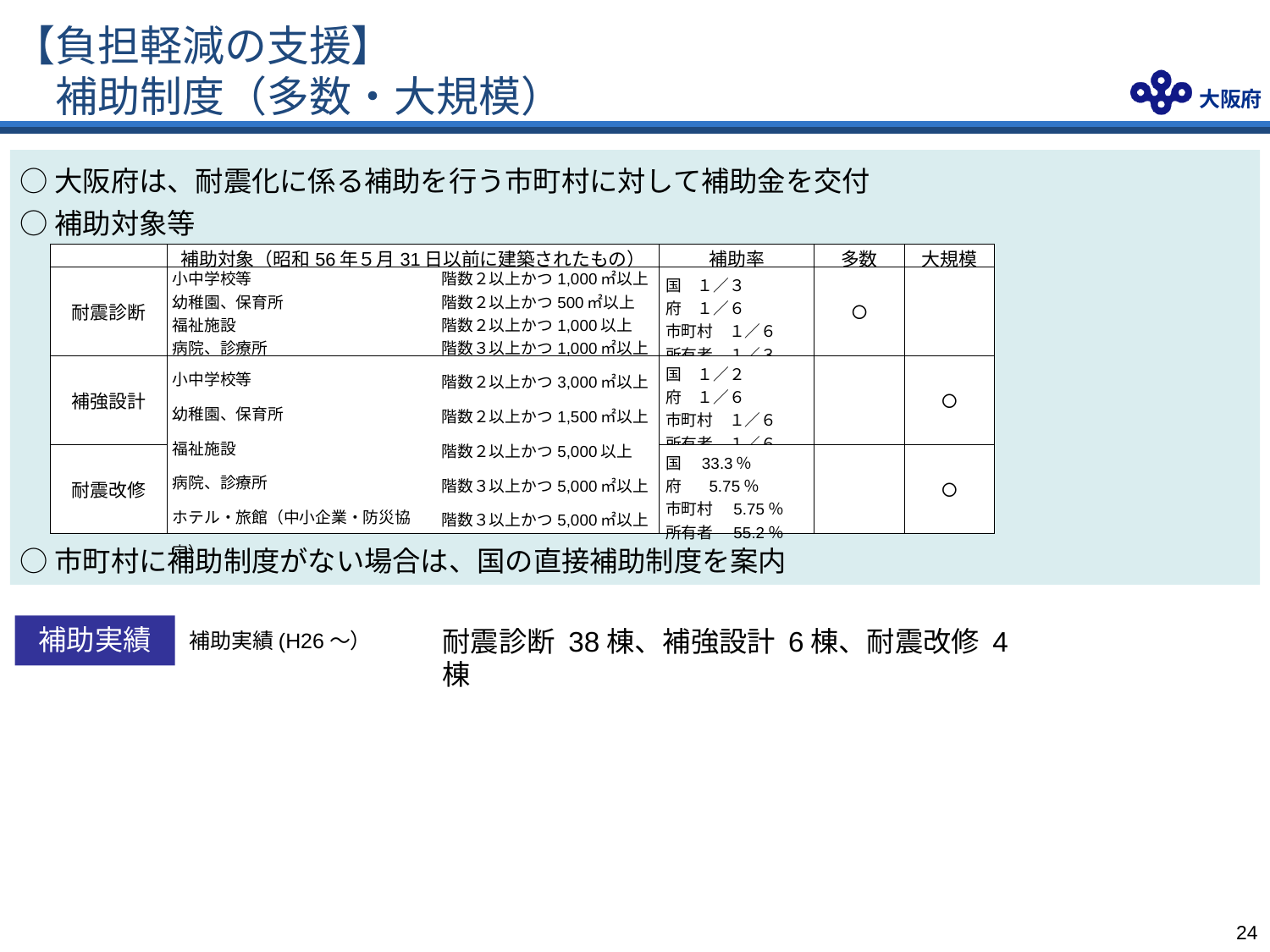

【負担軽減の支援】　
　補助制度（多数・大規模）
○大阪府は、耐震化に係る補助を行う市町村に対して補助金を交付
○補助対象等

○市町村に補助制度がない場合は、国の直接補助制度を案内
|  | 補助対象（昭和56年５月31日以前に建築されたもの） |  | 補助率 | 多数 | 大規模 |
| --- | --- | --- | --- | --- | --- |
| 耐震診断 | 小中学校等 幼稚園、保育所 福祉施設 病院、診療所 | 階数２以上かつ1,000㎡以上 階数２以上かつ500㎡以上 階数２以上かつ1,000以上 階数３以上かつ1,000㎡以上 | 国　１／３ 府　１／６ 市町村　１／６ 所有者　１／３ | ○ |  |
| 補強設計 | 小中学校等 幼稚園、保育所 福祉施設 病院、診療所 ホテル・旅館（中小企業・防災協定） | 階数２以上かつ3,000㎡以上 階数２以上かつ1,500㎡以上 階数２以上かつ5,000以上 階数３以上かつ5,000㎡以上 階数３以上かつ5,000㎡以上 | 国　１／２ 府　１／６ 市町村　１／６ 所有者　１／６ |  | ○ |
| 耐震改修 |  |  | 国　33.3％ 府　 5.75％ 市町村　5.75％ 所有者　55.2％ |  | ○ |
補助実績
耐震診断 38棟、補強設計 6棟、耐震改修 4棟
補助実績(H26～）
24